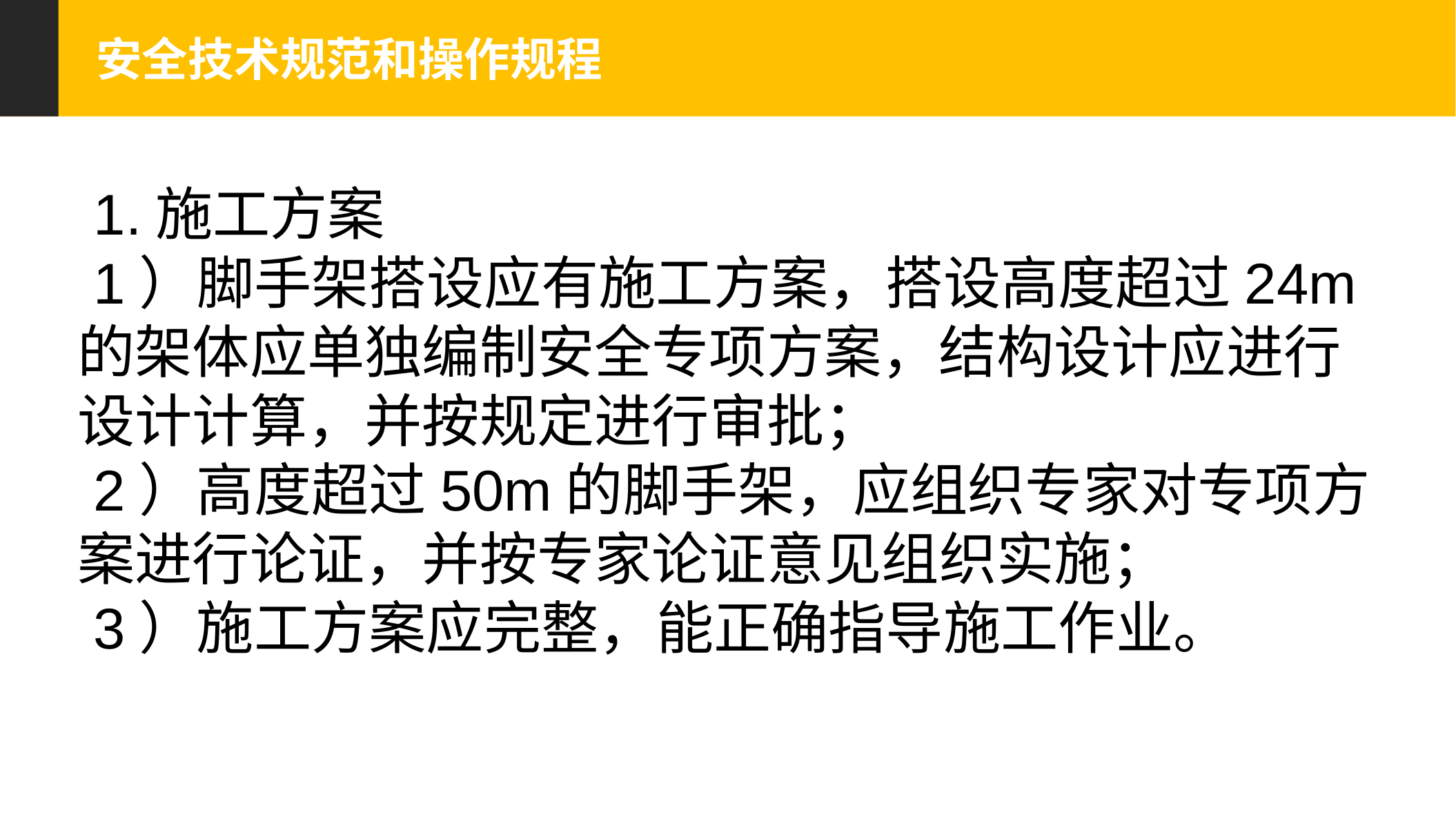

安全技术规范和操作规程
 1.施工方案
 1）脚手架搭设应有施工方案，搭设高度超过24m的架体应单独编制安全专项方案，结构设计应进行设计计算，并按规定进行审批；
 2）高度超过50m的脚手架，应组织专家对专项方案进行论证，并按专家论证意见组织实施；
 3）施工方案应完整，能正确指导施工作业。